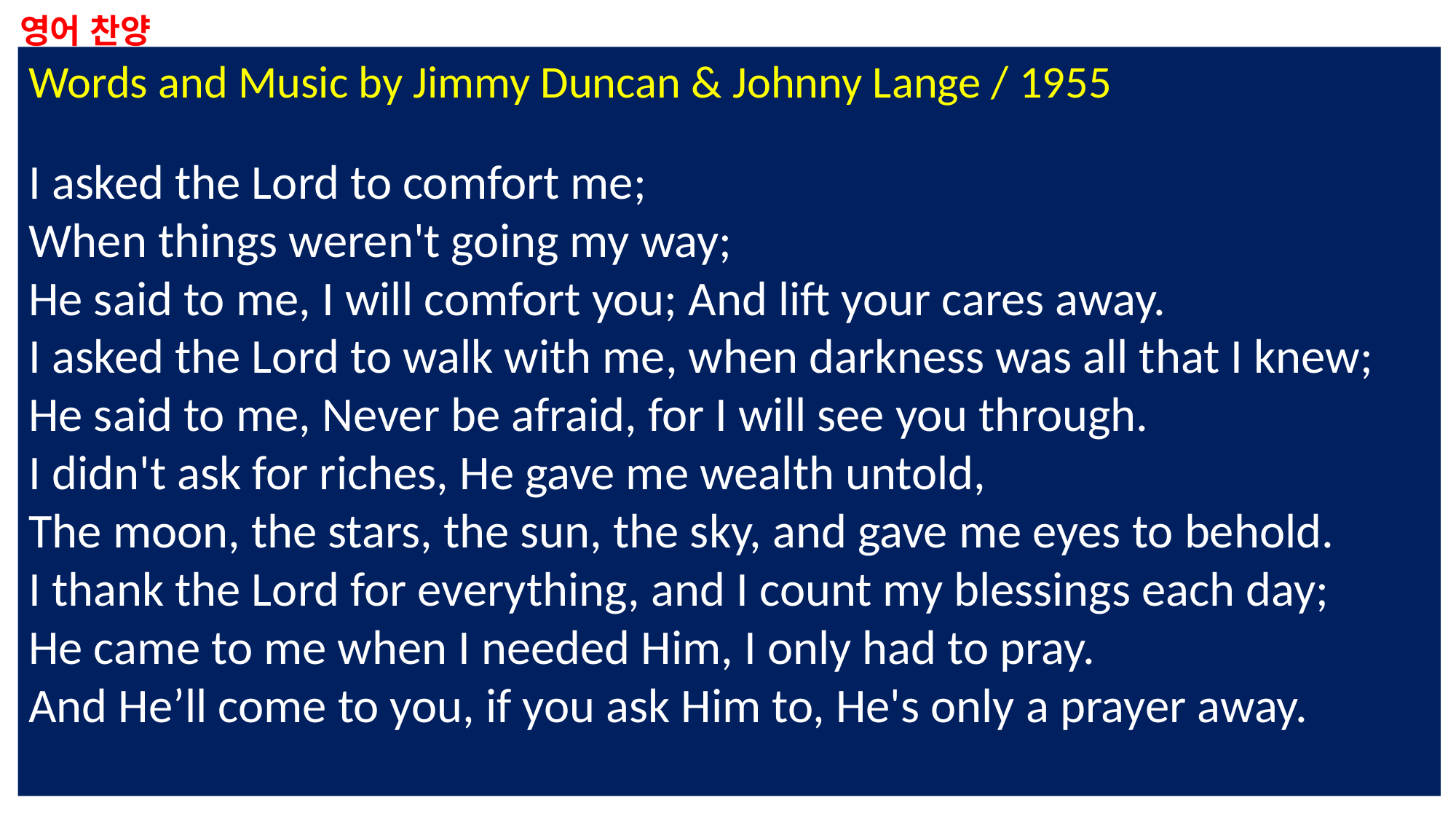

영어 찬양
Words and Music by Jimmy Duncan & Johnny Lange / 1955

I asked the Lord to comfort me;
When things weren't going my way;
He said to me, I will comfort you; And lift your cares away.
I asked the Lord to walk with me, when darkness was all that I knew;
He said to me, Never be afraid, for I will see you through.
I didn't ask for riches, He gave me wealth untold,
The moon, the stars, the sun, the sky, and gave me eyes to behold.
I thank the Lord for everything, and I count my blessings each day;
He came to me when I needed Him, I only had to pray.
And He’ll come to you, if you ask Him to, He's only a prayer away.